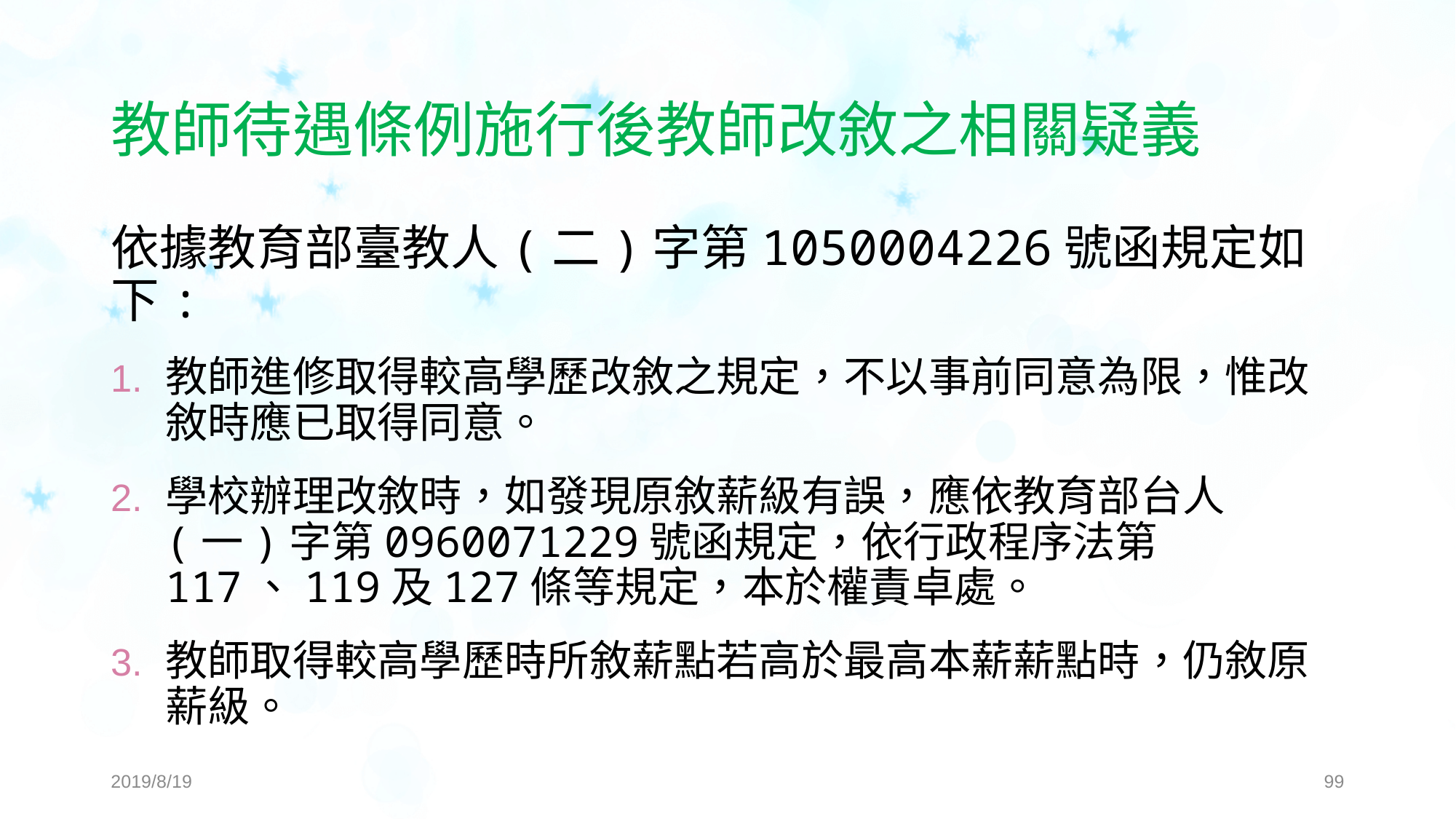

# 教師待遇條例施行後教師改敘之相關疑義
依據教育部臺教人(二)字第1050004226號函規定如下:
教師進修取得較高學歷改敘之規定，不以事前同意為限，惟改敘時應已取得同意。
學校辦理改敘時，如發現原敘薪級有誤，應依教育部台人(一)字第0960071229號函規定，依行政程序法第117、119及127條等規定，本於權責卓處。
教師取得較高學歷時所敘薪點若高於最高本薪薪點時，仍敘原薪級。

2019/8/19
99